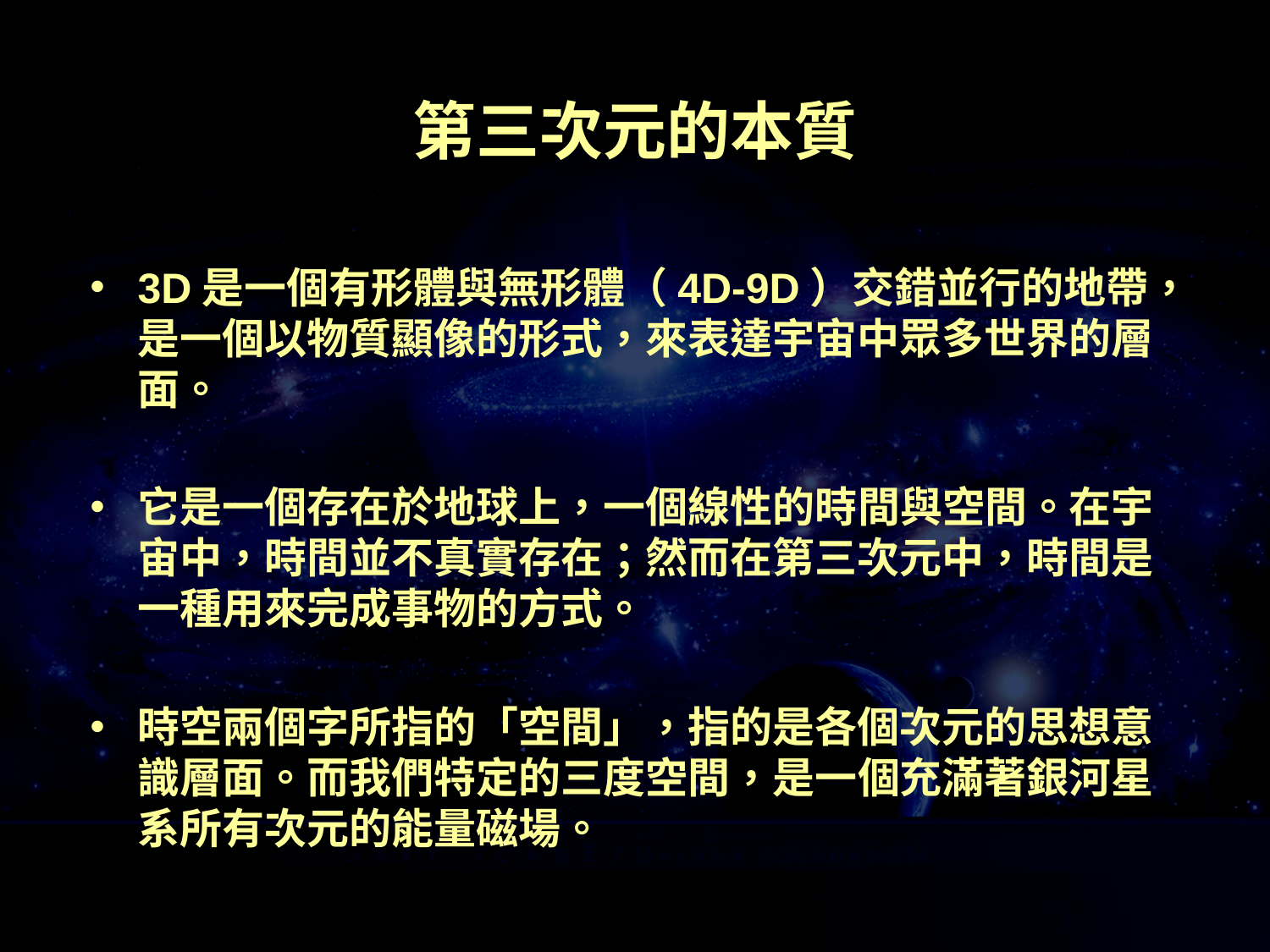

# 第三次元的本質
3D是一個有形體與無形體（4D-9D）交錯並行的地帶，是一個以物質顯像的形式，來表達宇宙中眾多世界的層面。

它是一個存在於地球上，一個線性的時間與空間。在宇宙中，時間並不真實存在；然而在第三次元中，時間是一種用來完成事物的方式。

時空兩個字所指的「空間」，指的是各個次元的思想意識層面。而我們特定的三度空間，是一個充滿著銀河星系所有次元的能量磁場。